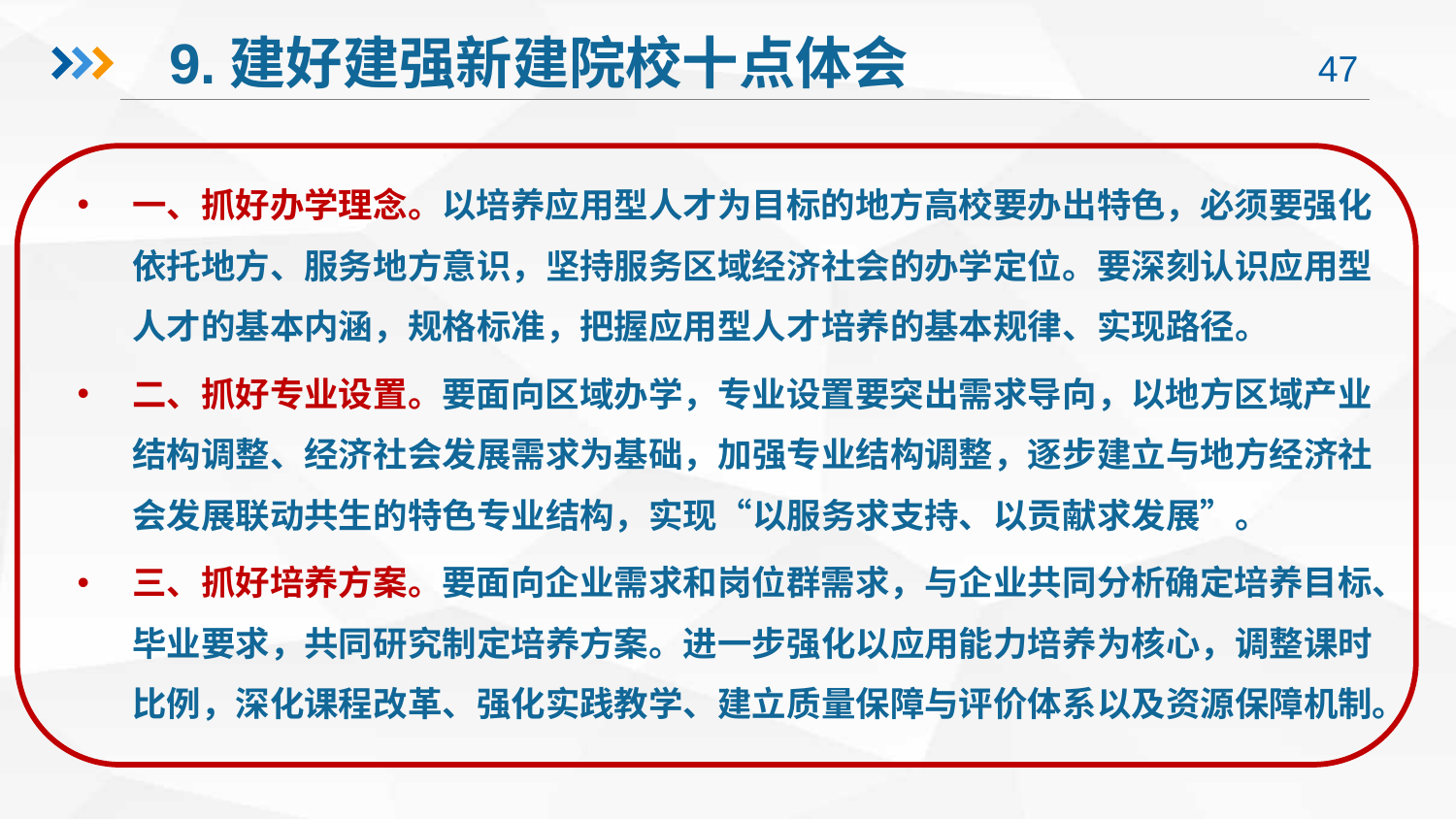

9.建好建强新建院校十点体会

一、抓好办学理念。以培养应用型人才为目标的地方高校要办出特色，必须要强化依托地方、服务地方意识，坚持服务区域经济社会的办学定位。要深刻认识应用型人才的基本内涵，规格标准，把握应用型人才培养的基本规律、实现路径。
二、抓好专业设置。要面向区域办学，专业设置要突出需求导向，以地方区域产业结构调整、经济社会发展需求为基础，加强专业结构调整，逐步建立与地方经济社会发展联动共生的特色专业结构，实现“以服务求支持、以贡献求发展”。
三、抓好培养方案。要面向企业需求和岗位群需求，与企业共同分析确定培养目标、毕业要求，共同研究制定培养方案。进一步强化以应用能力培养为核心，调整课时比例，深化课程改革、强化实践教学、建立质量保障与评价体系以及资源保障机制。